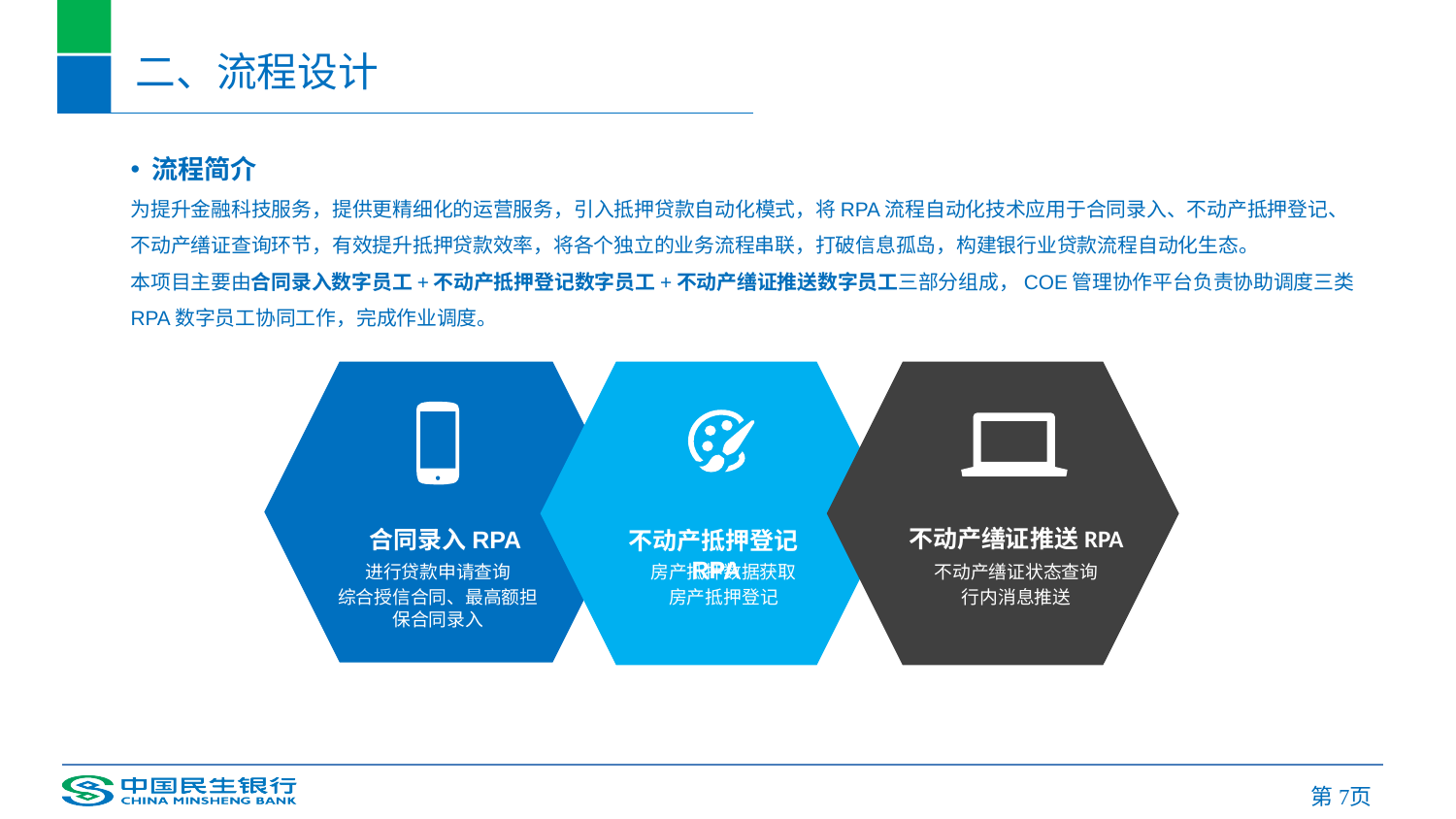

二、流程设计
 流程简介
为提升金融科技服务，提供更精细化的运营服务，引入抵押贷款自动化模式，将RPA流程自动化技术应用于合同录入、不动产抵押登记、不动产缮证查询环节，有效提升抵押贷款效率，将各个独立的业务流程串联，打破信息孤岛，构建银行业贷款流程自动化生态。
本项目主要由合同录入数字员工+不动产抵押登记数字员工+不动产缮证推送数字员工三部分组成，COE管理协作平台负责协助调度三类RPA数字员工协同工作，完成作业调度。

不动产缮证推送RPA
不动产缮证状态查询
行内消息推送
合同录入RPA
进行贷款申请查询
综合授信合同、最高额担保合同录入

不动产抵押登记RPA
房产抵押数据获取
房产抵押登记